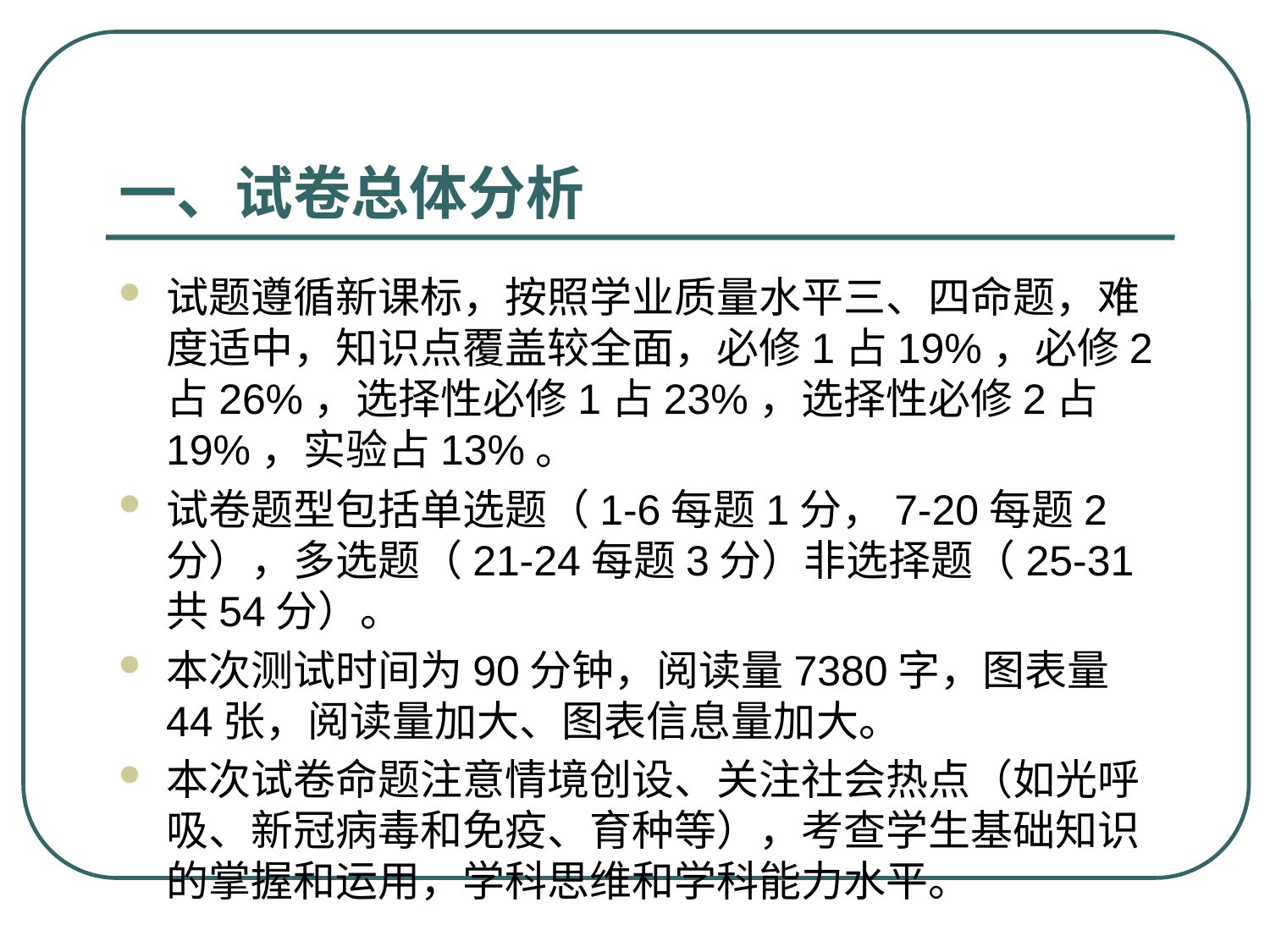

# 一、试卷总体分析
试题遵循新课标，按照学业质量水平三、四命题，难度适中，知识点覆盖较全面，必修1占19%，必修2占26%，选择性必修1占23%，选择性必修2占19%，实验占13%。
试卷题型包括单选题（1-6每题1分，7-20每题2分），多选题（21-24每题3分）非选择题（25-31共54分）。
本次测试时间为90分钟，阅读量7380字，图表量44张，阅读量加大、图表信息量加大。
本次试卷命题注意情境创设、关注社会热点（如光呼吸、新冠病毒和免疫、育种等），考查学生基础知识的掌握和运用，学科思维和学科能力水平。